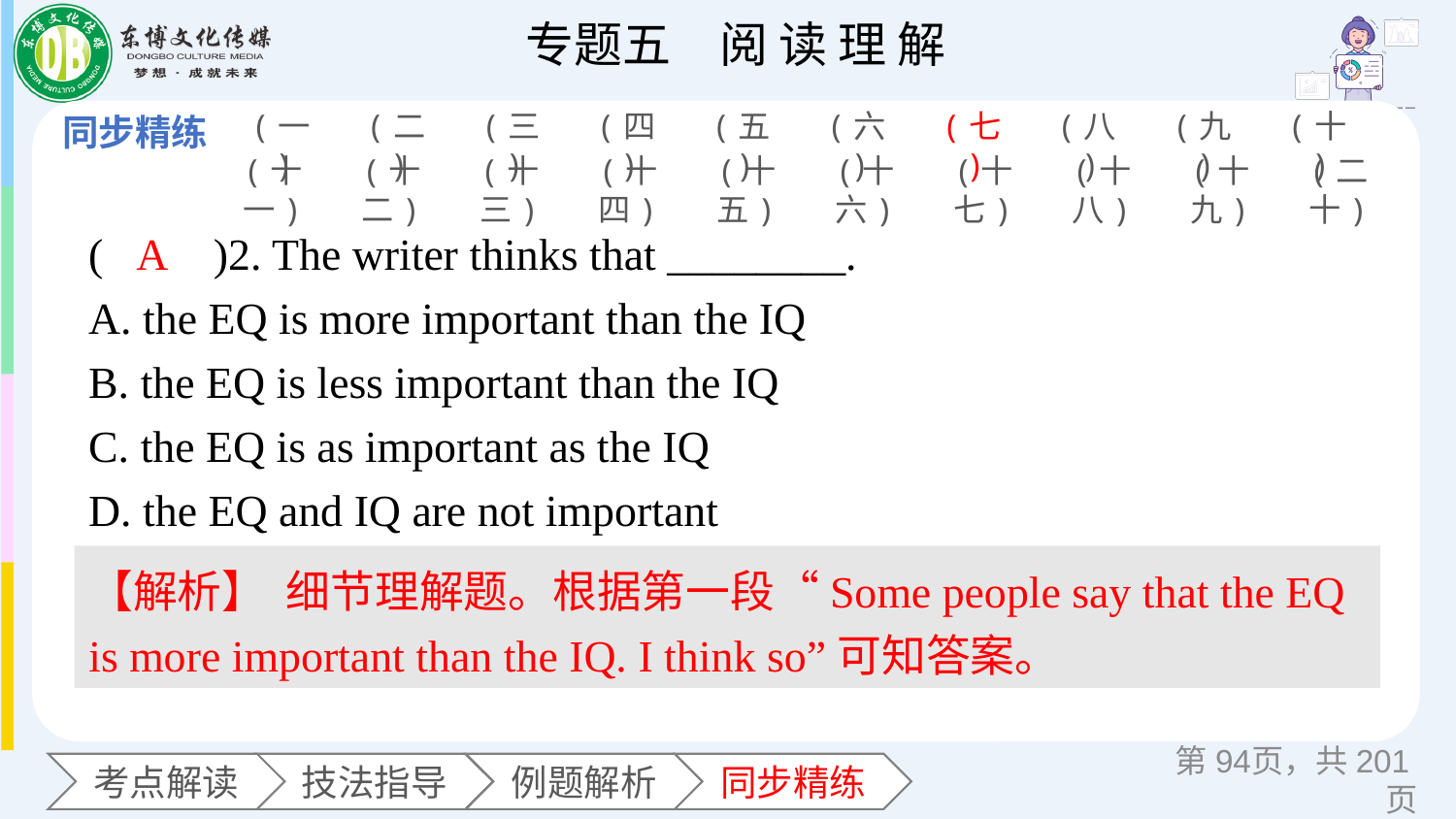

(一)
(二)
(三)
(四)
(五)
(六)
(七)
(八)
(九)
(十)
(十一)
(十二)
(十三)
(十四)
(十五)
(十六)
(十七)
(十八)
(十九)
(二十)
(　　)2. The writer thinks that ________.
A. the EQ is more important than the IQ
B. the EQ is less important than the IQ
C. the EQ is as important as the IQ
D. the EQ and IQ are not important
A
【解析】  细节理解题。根据第一段“Some people say that the EQ is more important than the IQ. I think so”可知答案。
第94页，共201页